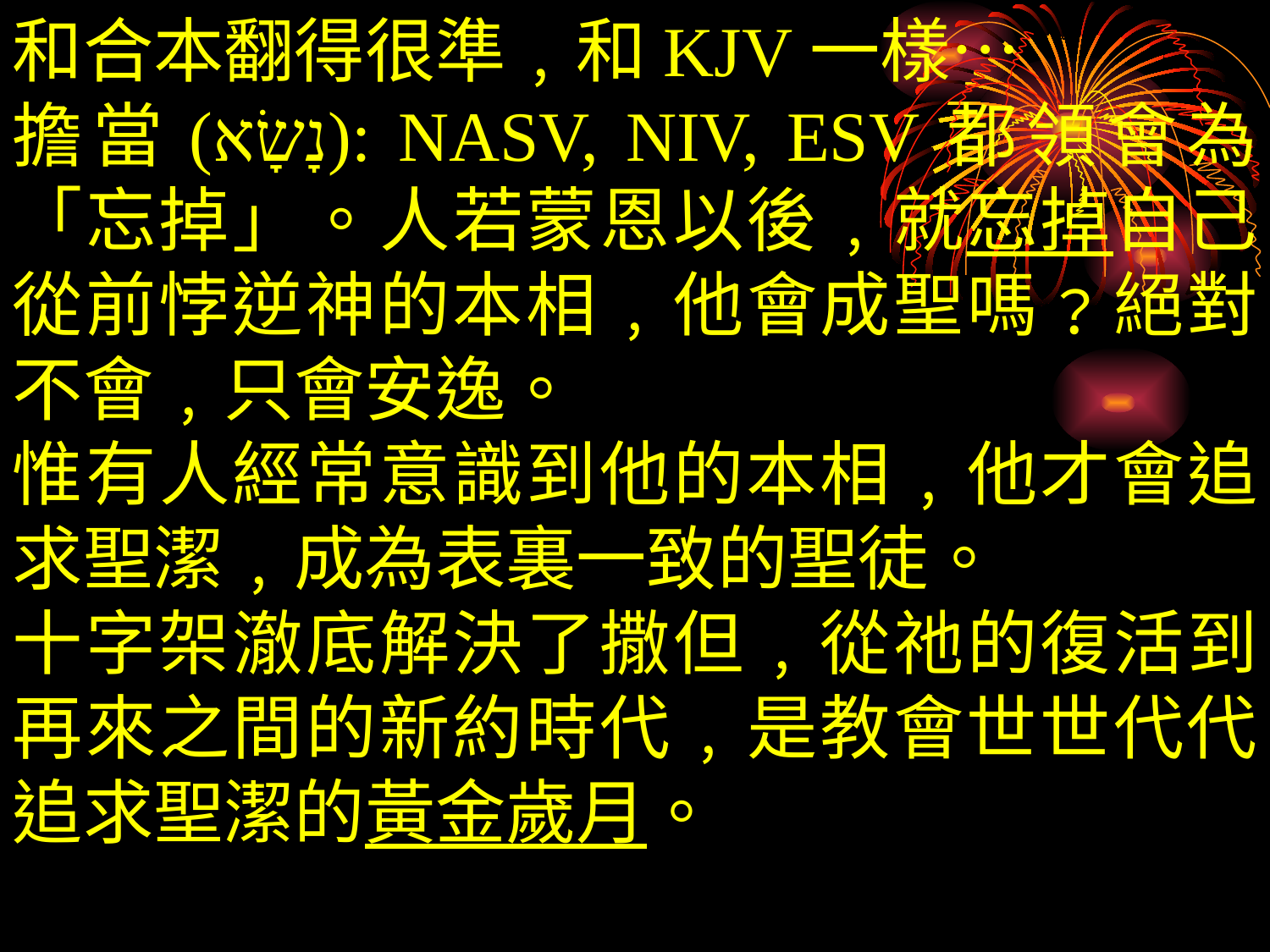

和合本翻得很準﹐和KJV一樣…
擔當(נָשָׂא): NASV, NIV, ESV都領會為「忘掉」。人若蒙恩以後﹐就忘掉自己從前悖逆神的本相﹐他會成聖嗎﹖絕對不會﹐只會安逸。
惟有人經常意識到他的本相﹐他才會追求聖潔﹐成為表裏一致的聖徒。
十字架澈底解決了撒但﹐從祂的復活到再來之間的新約時代﹐是教會世世代代追求聖潔的黃金歲月。